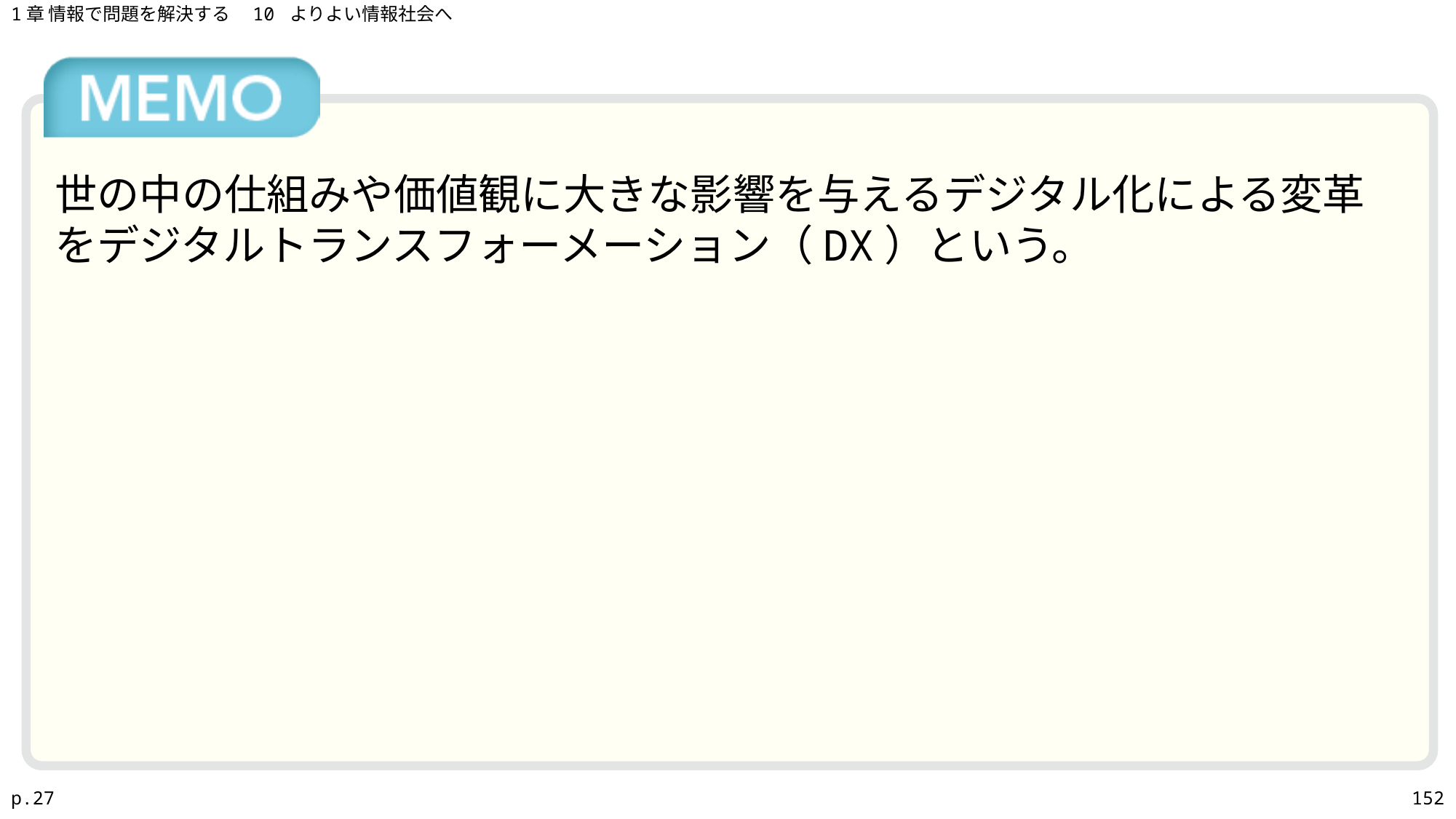

1章 情報で問題を解決する　10 よりよい情報社会へ
世の中の仕組みや価値観に大きな影響を与えるデジタル化による変革をデジタルトランスフォーメーション（DX）という。
p.27
152